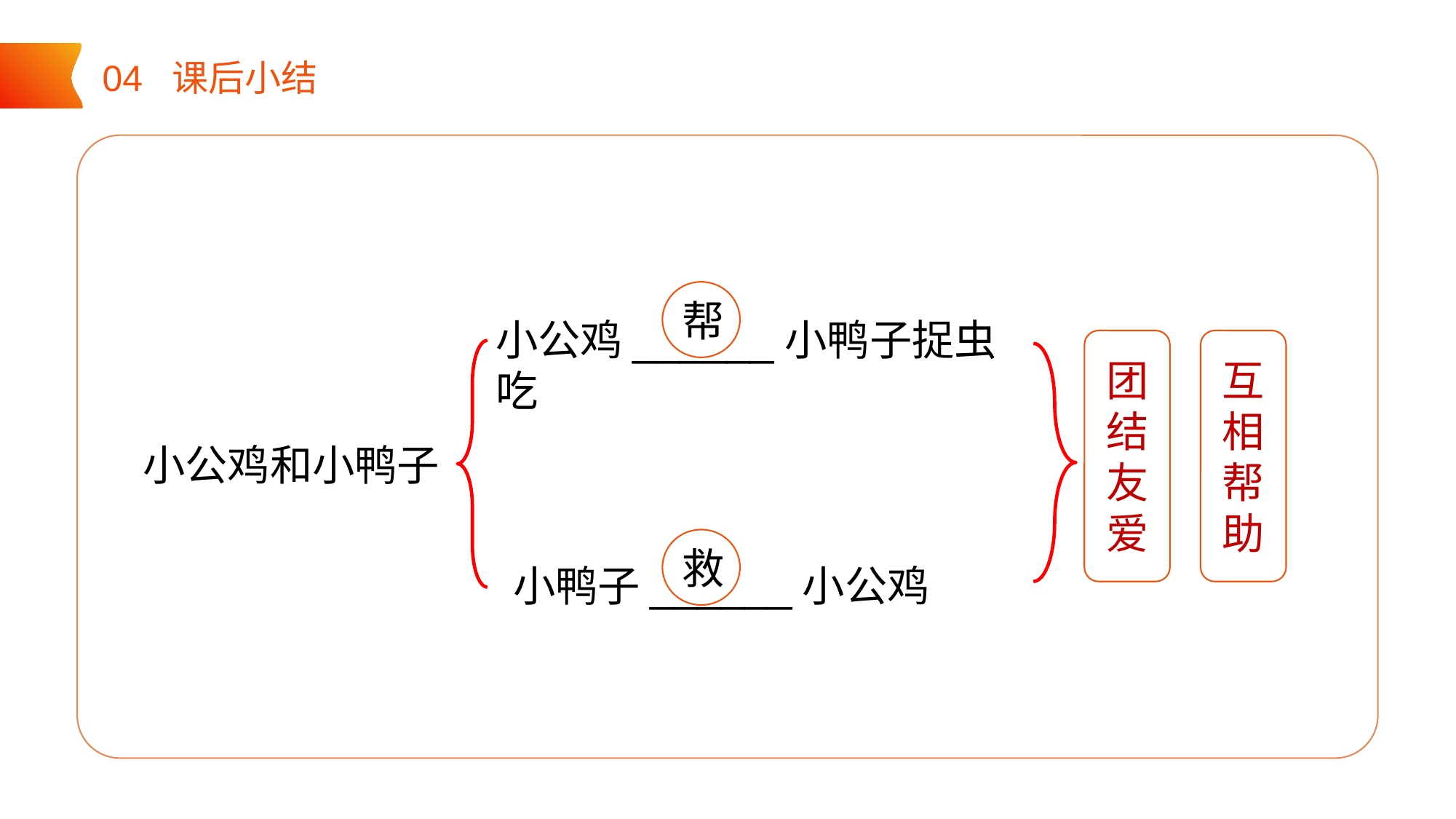

04  课后小结

帮
小公鸡______小鸭子捉虫吃
团结友爱
互相帮助

小公鸡和小鸭子
救
小鸭子______小公鸡